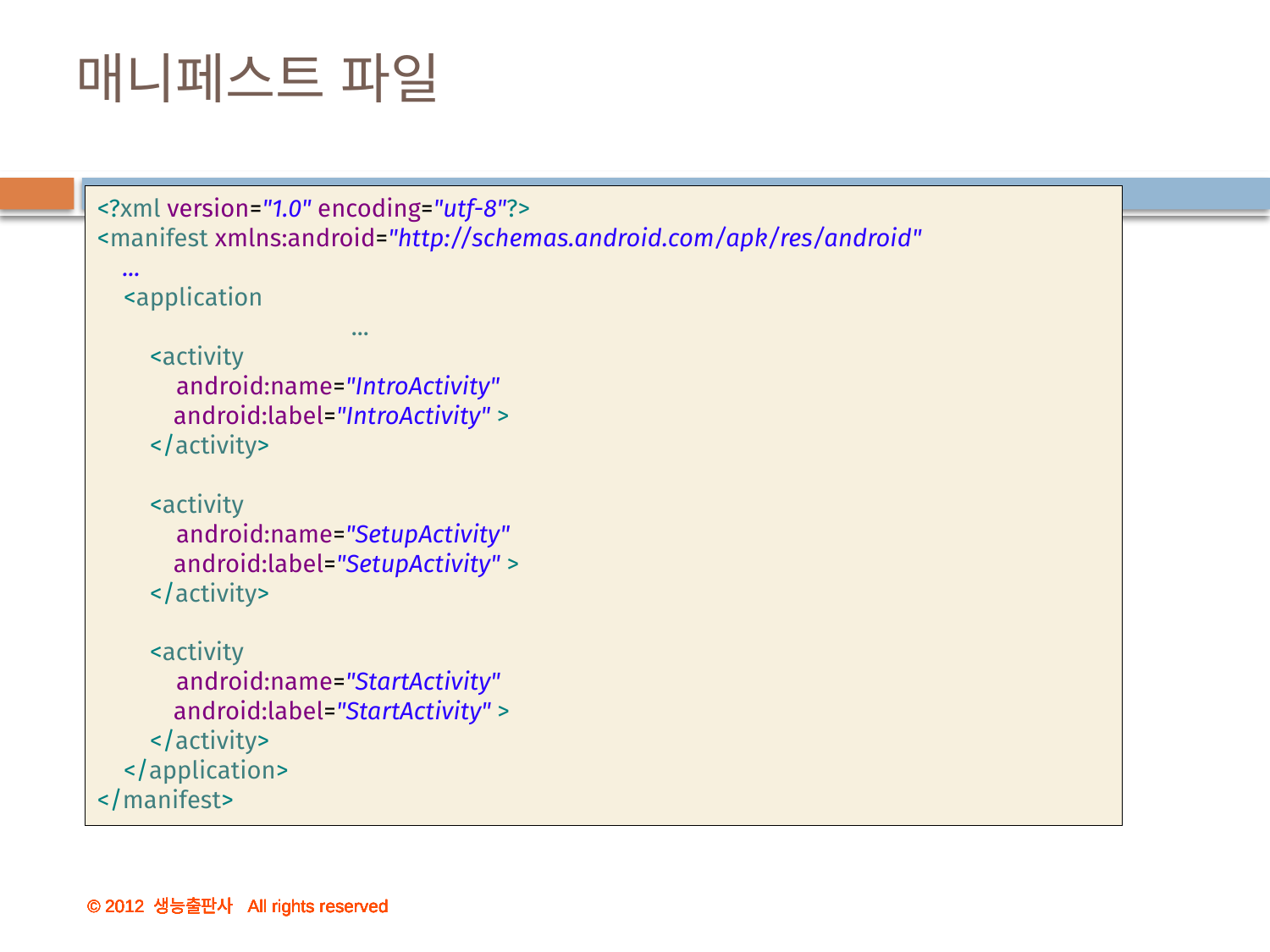

# 매니페스트 파일
<?xml version="1.0" encoding="utf-8"?>
<manifest xmlns:android="http://schemas.android.com/apk/res/android"
    ...
    <application
		...
        <activity
            android:name="IntroActivity"
            android:label="IntroActivity" >
        </activity>

        <activity
            android:name="SetupActivity"
            android:label="SetupActivity" >
        </activity>

        <activity
            android:name="StartActivity"
            android:label="StartActivity" >
        </activity>
    </application>
</manifest>